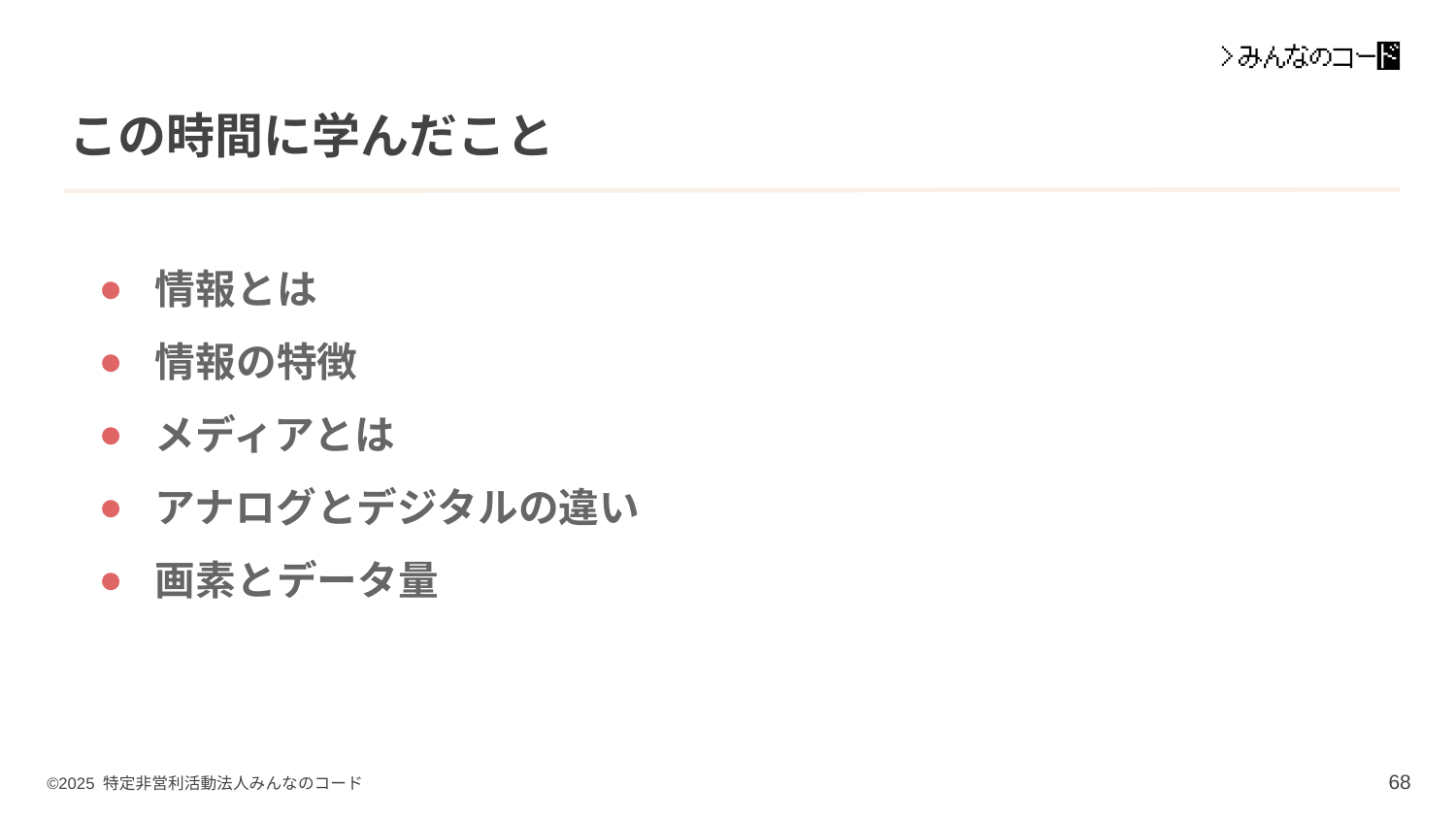

# この時間に学んだこと
情報とは
情報の特徴
メディアとは
アナログとデジタルの違い
画素とデータ量